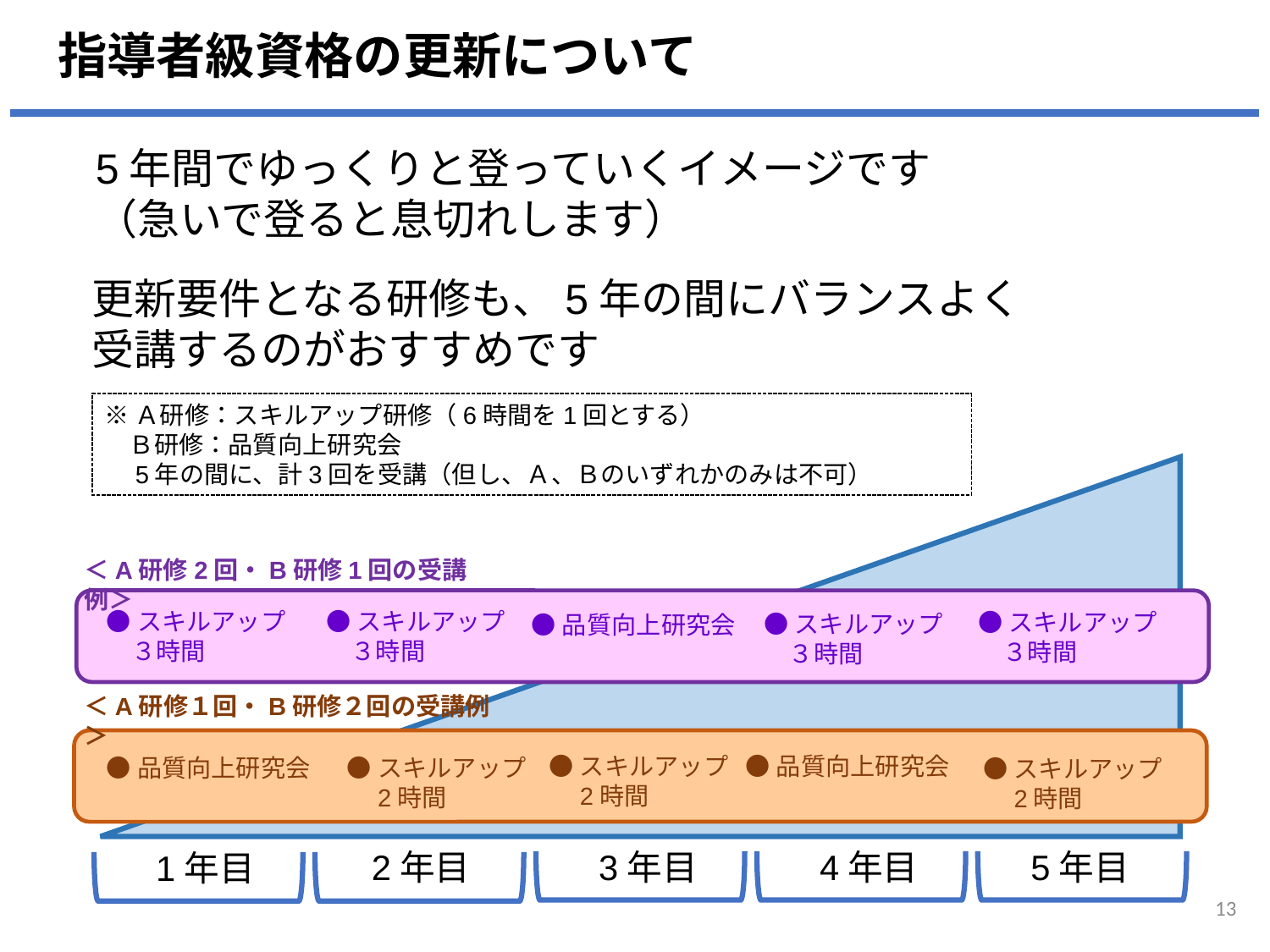

指導者級資格の更新について
5年間でゆっくりと登っていくイメージです
（急いで登ると息切れします）
更新要件となる研修も、5年の間にバランスよく
受講するのがおすすめです
※Ａ研修：スキルアップ研修（6時間を1回とする）
　Ｂ研修：品質向上研究会
　5年の間に、計3回を受講（但し、Ａ、Ｂのいずれかのみは不可）

＜A研修2回・B研修1回の受講例＞

●スキルアップ
　３時間
●スキルアップ
　３時間
●スキルアップ
　３時間
●スキルアップ
　３時間
●品質向上研究会
＜A研修１回・B研修２回の受講例＞

●品質向上研究会
●スキルアップ
　2時間
●品質向上研究会
●スキルアップ
　2時間
●スキルアップ
　2時間

3年目
4年目
5年目
2年目
1年目
13